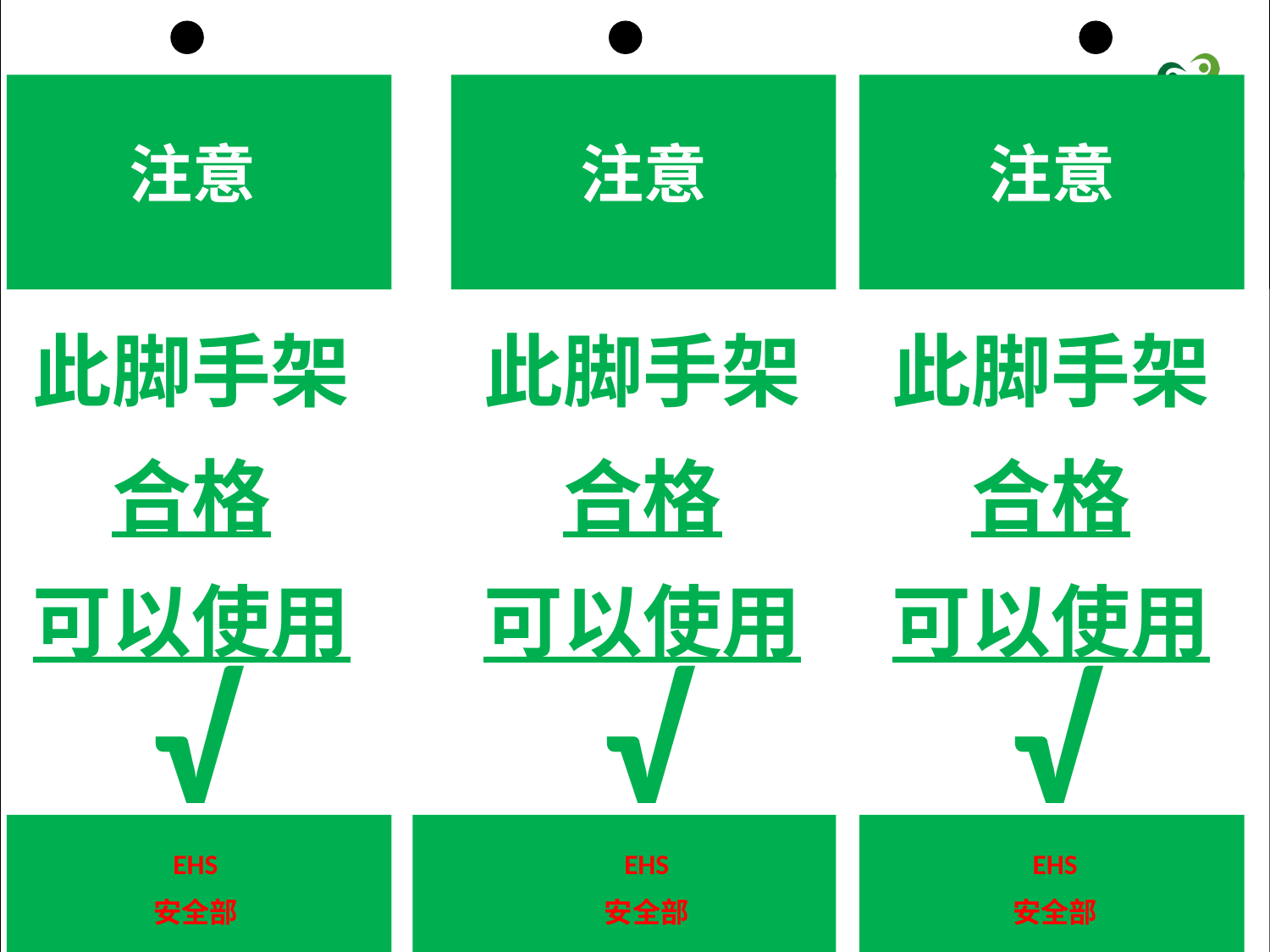

注意
此脚手架
合格
可以使用
 √

EHS
安全部

注意
此脚手架
合格
可以使用
 √

EHS
安全部

注意
此脚手架
合格
可以使用
 √

EHS
安全部